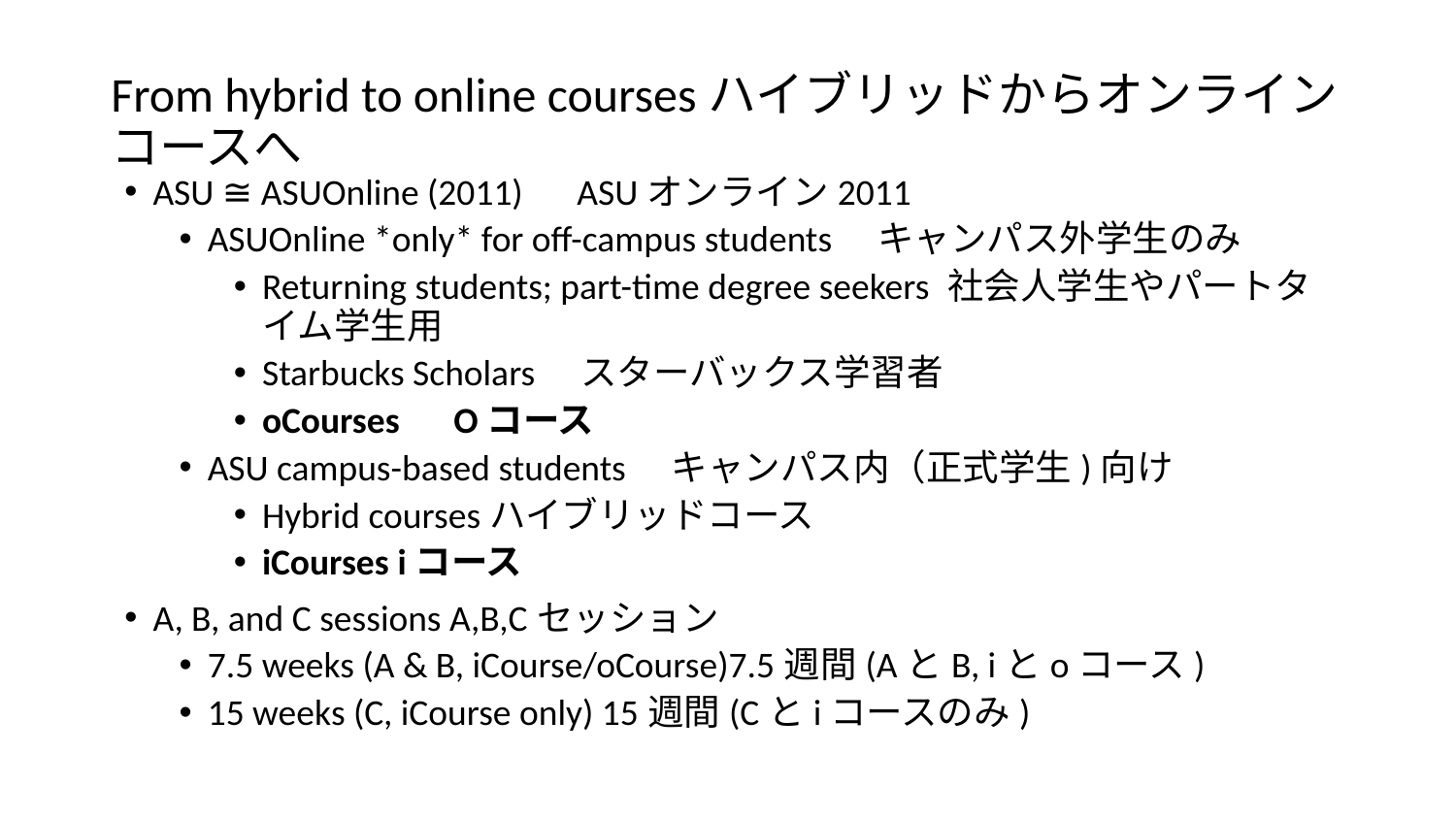

# From hybrid to online coursesハイブリッドからオンラインコースへ
ASU ≅ ASUOnline (2011)　ASUオンライン2011
ASUOnline *only* for off-campus students　キャンパス外学生のみ
Returning students; part-time degree seekers 社会人学生やパートタイム学生用
Starbucks Scholars　スターバックス学習者
oCourses　Oコース
ASU campus-based students　キャンパス内（正式学生)向け
Hybrid coursesハイブリッドコース
iCourses iコース
A, B, and C sessions A,B,Cセッション
7.5 weeks (A & B, iCourse/oCourse)7.5週間(AとB, iとoコース)
15 weeks (C, iCourse only) 15週間(Cとiコースのみ)